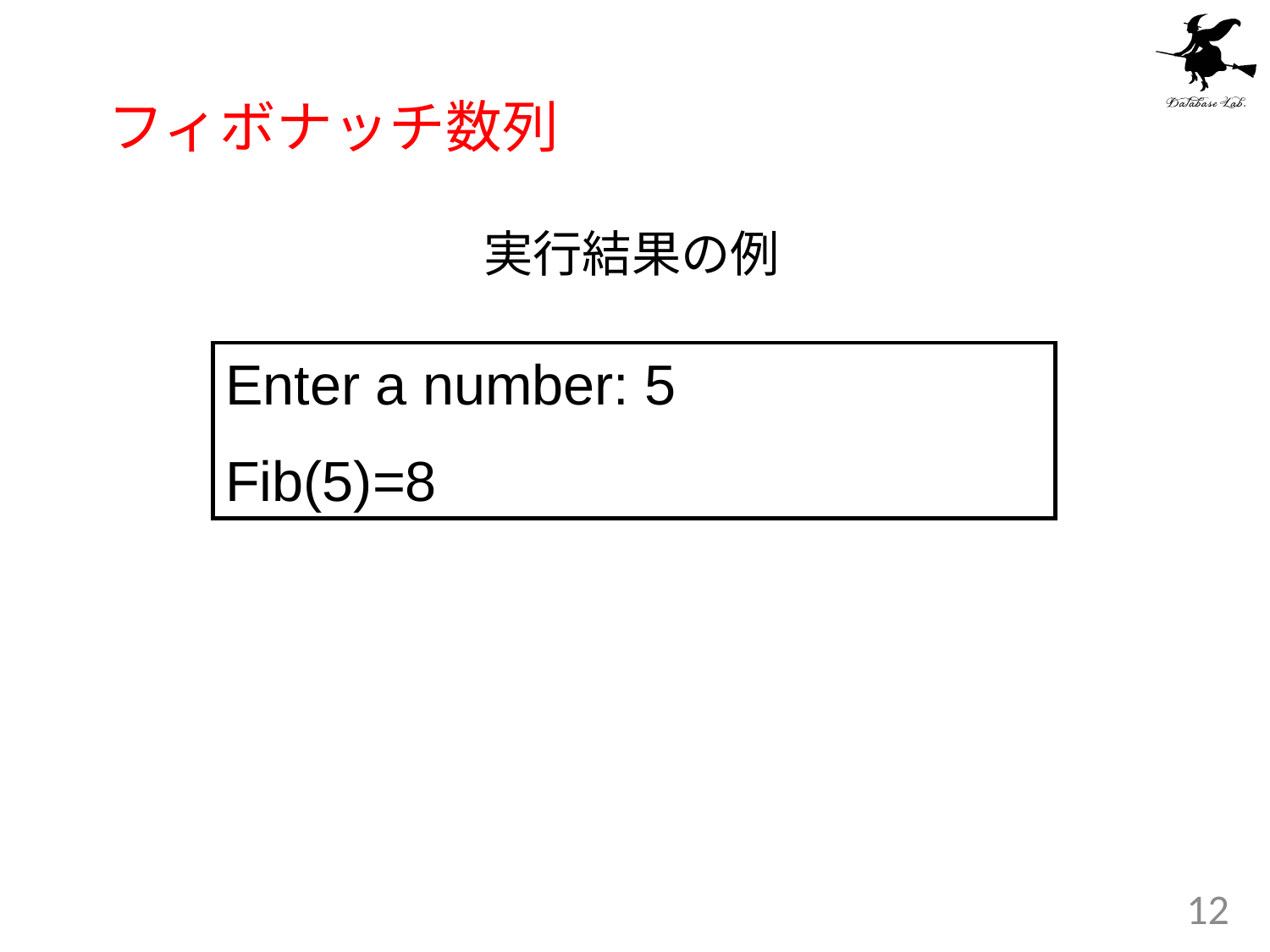

# フィボナッチ数列
実行結果の例
Enter a number: 5
Fib(5)=8
12